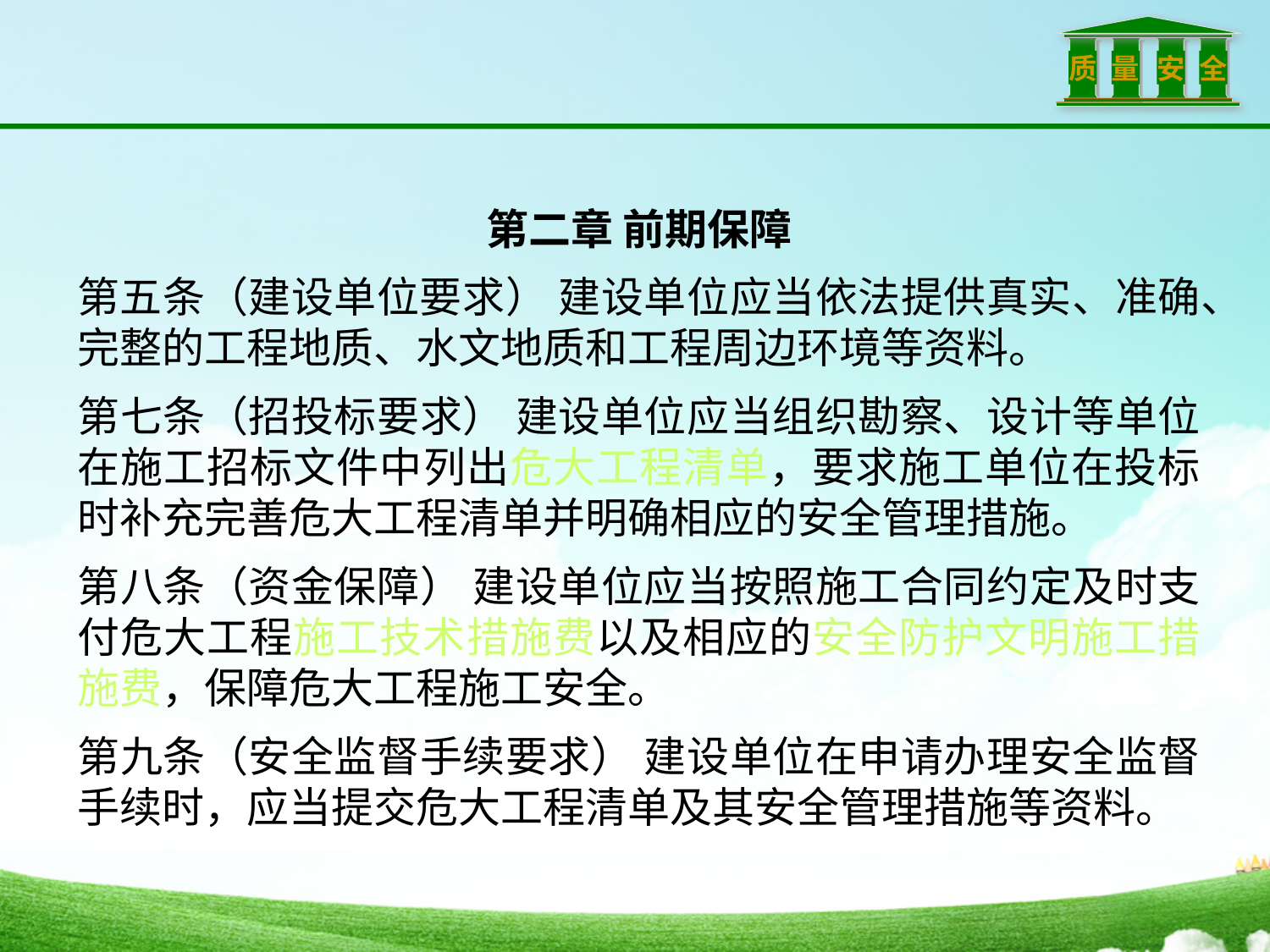

第二章 前期保障
第五条（建设单位要求） 建设单位应当依法提供真实、准确、完整的工程地质、水文地质和工程周边环境等资料。
第七条（招投标要求） 建设单位应当组织勘察、设计等单位在施工招标文件中列出危大工程清单，要求施工单位在投标时补充完善危大工程清单并明确相应的安全管理措施。
第八条（资金保障） 建设单位应当按照施工合同约定及时支付危大工程施工技术措施费以及相应的安全防护文明施工措施费，保障危大工程施工安全。
第九条（安全监督手续要求） 建设单位在申请办理安全监督手续时，应当提交危大工程清单及其安全管理措施等资料。